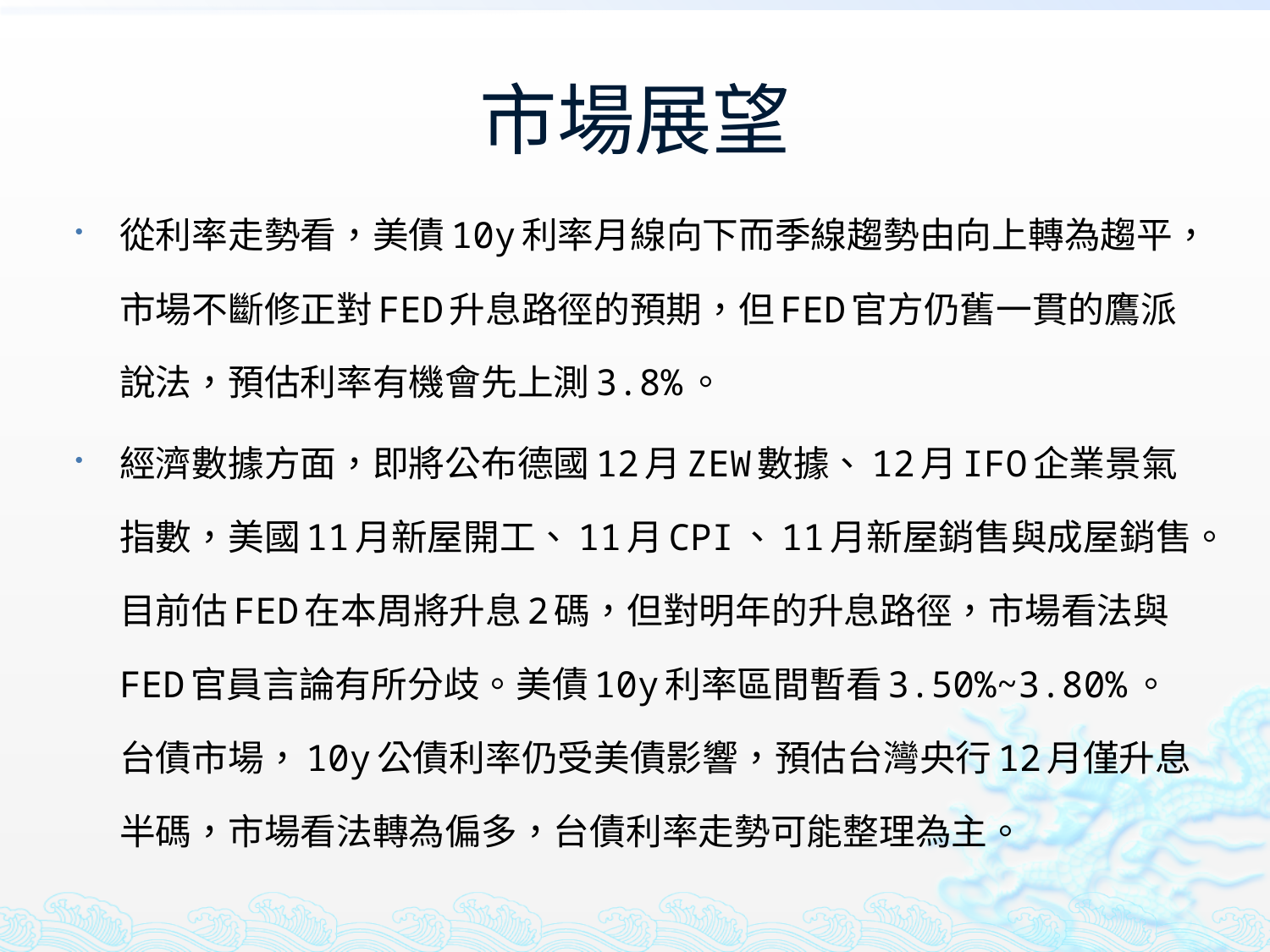

# 市場展望
從利率走勢看，美債10y利率月線向下而季線趨勢由向上轉為趨平，市場不斷修正對FED升息路徑的預期，但FED官方仍舊一貫的鷹派說法，預估利率有機會先上測3.8%。
經濟數據方面，即將公布德國12月ZEW數據、12月IFO企業景氣指數，美國11月新屋開工、11月CPI、11月新屋銷售與成屋銷售。目前估FED在本周將升息2碼，但對明年的升息路徑，市場看法與FED官員言論有所分歧。美債10y利率區間暫看3.50%~3.80%。台債市場，10y公債利率仍受美債影響，預估台灣央行12月僅升息半碼，市場看法轉為偏多，台債利率走勢可能整理為主。